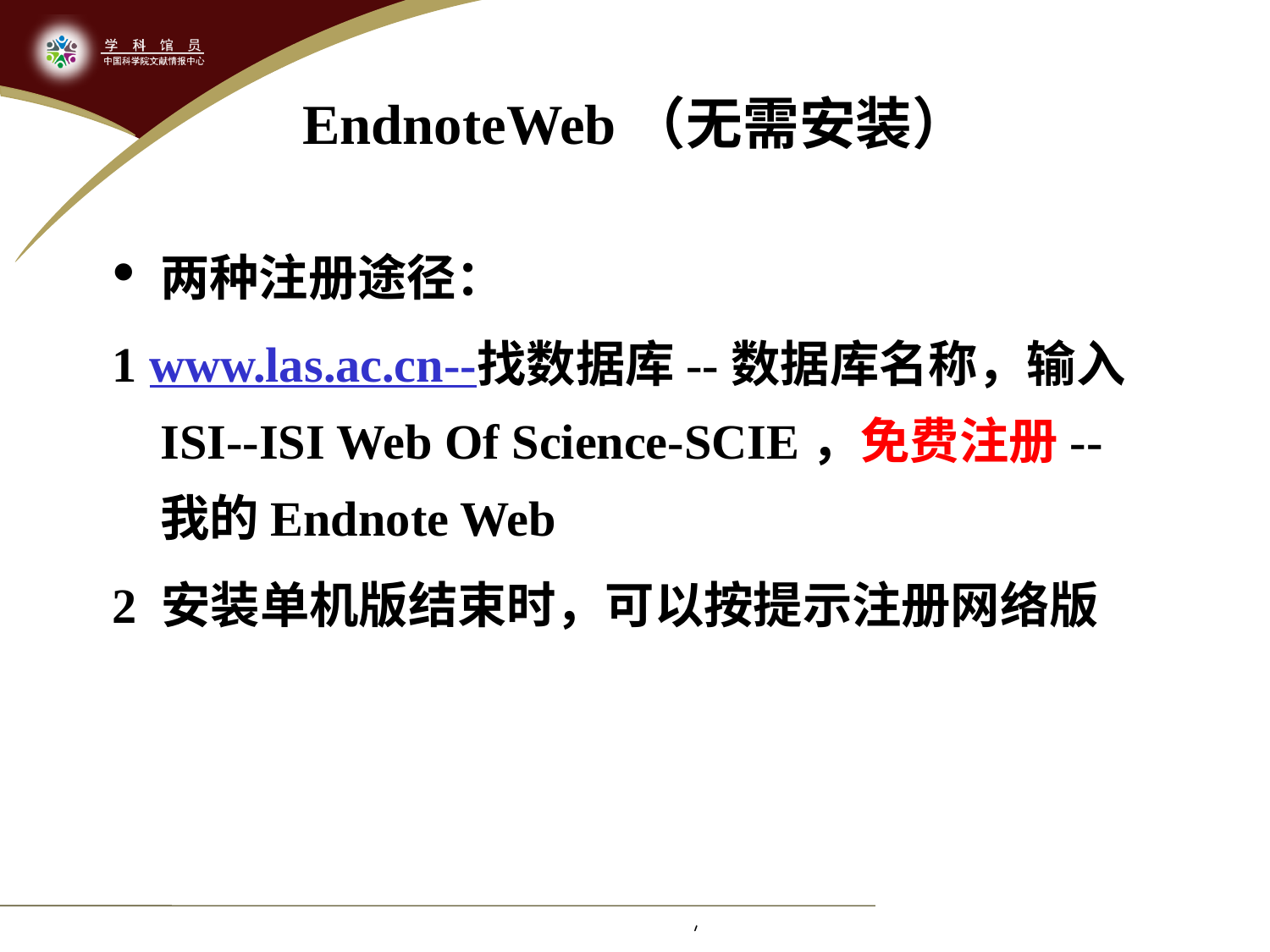

# EndnoteWeb（无需安装）
两种注册途径：
1 www.las.ac.cn--找数据库--数据库名称，输入ISI--ISI Web Of Science-SCIE，免费注册--我的Endnote Web
2 安装单机版结束时，可以按提示注册网络版